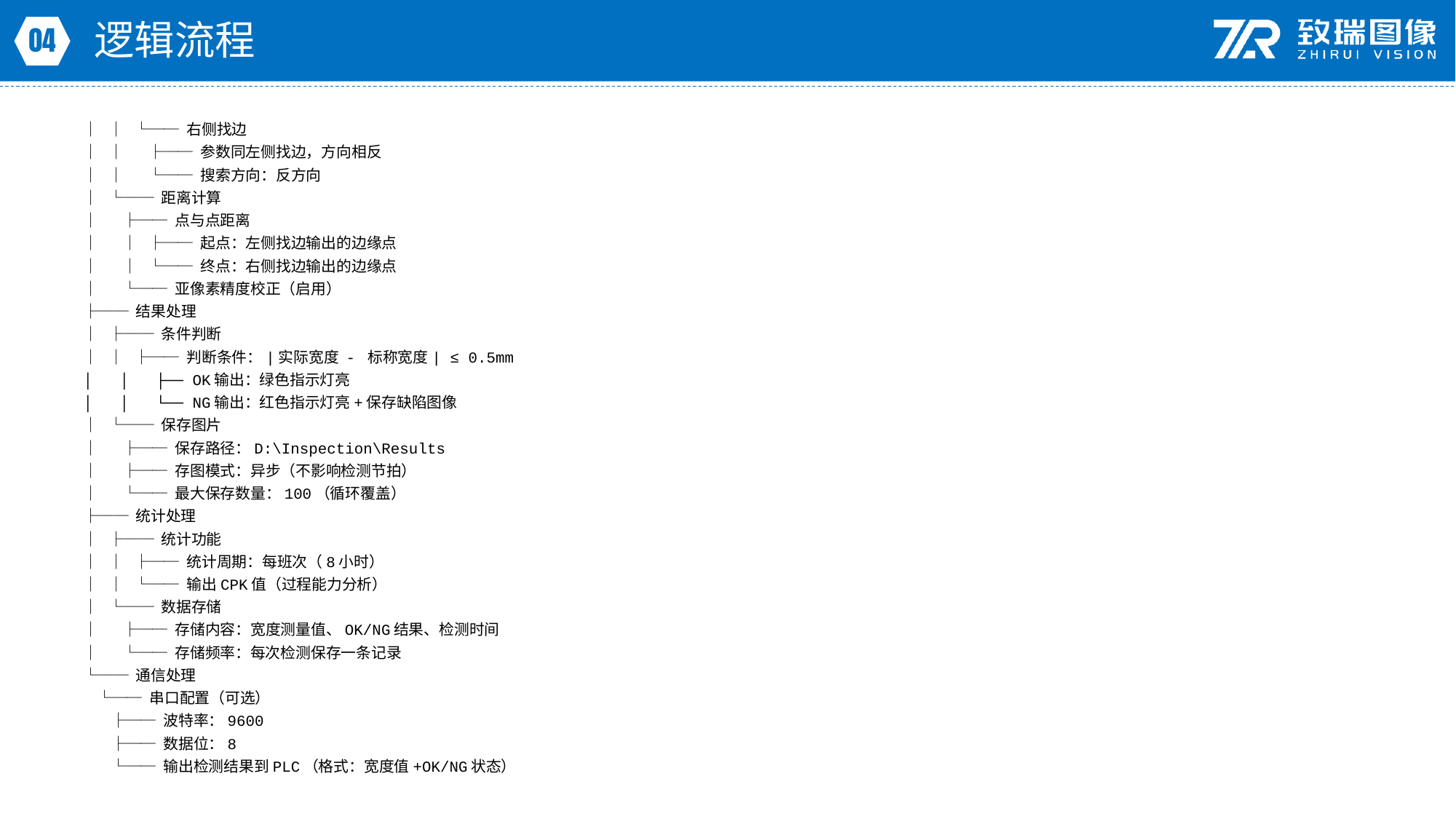

逻辑流程
04

│   │   └── 右侧找边
│   │       ├── 参数同左侧找边，方向相反
│   │       └── 搜索方向：反方向
│   └── 距离计算
│       ├── 点与点距离
│       │   ├── 起点：左侧找边输出的边缘点
│       │   └── 终点：右侧找边输出的边缘点
│       └── 亚像素精度校正（启用）
├── 结果处理
│   ├── 条件判断
│   │   ├── 判断条件：|实际宽度 - 标称宽度| ≤ 0.5mm
│   │   ├── OK输出：绿色指示灯亮
│   │   └── NG输出：红色指示灯亮+保存缺陷图像
│   └── 保存图片
│       ├── 保存路径：D:\Inspection\Results
│       ├── 存图模式：异步（不影响检测节拍）
│       └── 最大保存数量：100（循环覆盖）
├── 统计处理
│   ├── 统计功能
│   │   ├── 统计周期：每班次（8小时）
│   │   └── 输出CPK值（过程能力分析）
│   └── 数据存储
│       ├── 存储内容：宽度测量值、OK/NG结果、检测时间
│       └── 存储频率：每次检测保存一条记录
└── 通信处理
    └── 串口配置（可选）
        ├── 波特率：9600
        ├── 数据位：8
        └── 输出检测结果到PLC（格式：宽度值+OK/NG状态）